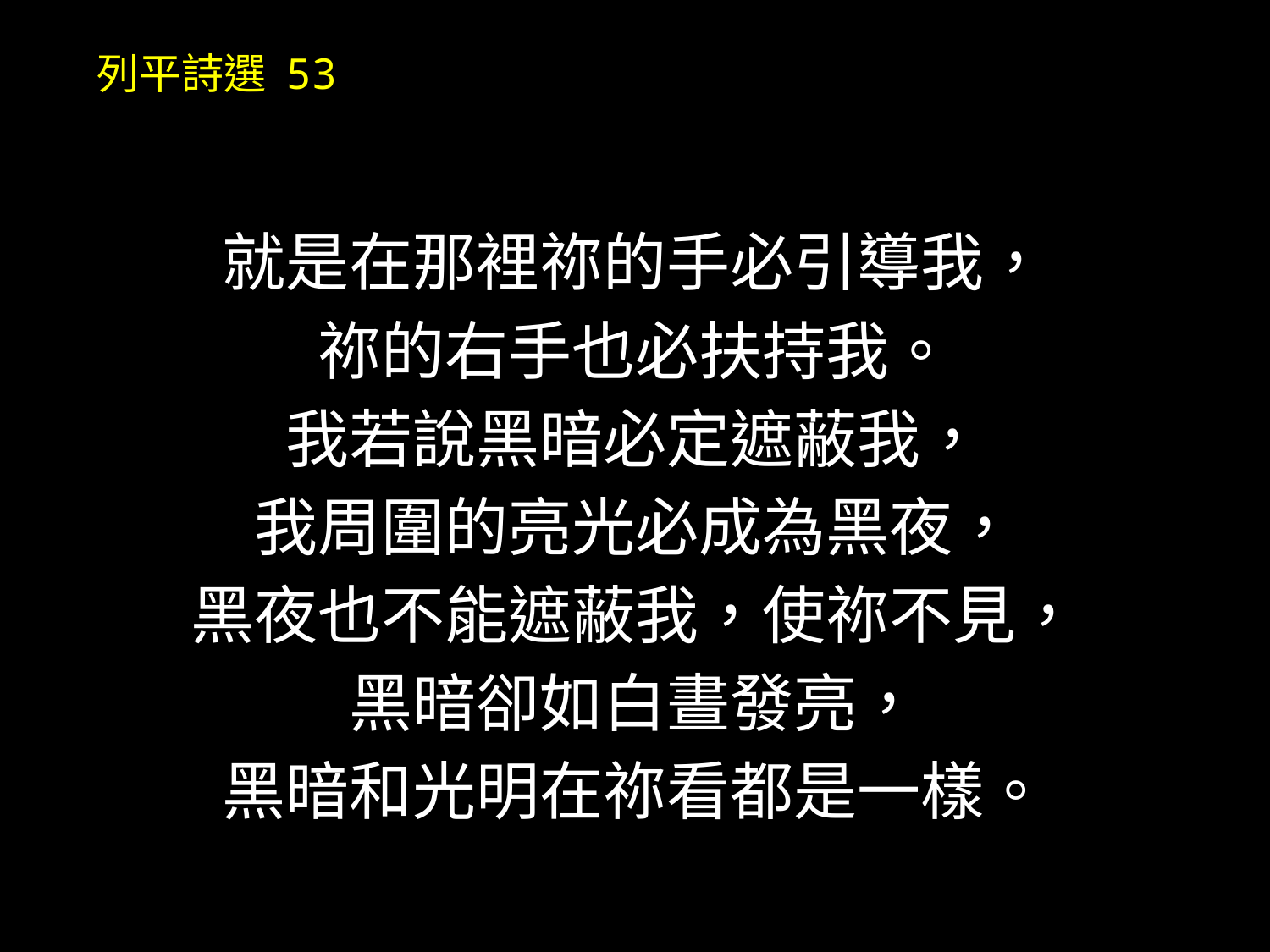

列平詩選 53
就是在那裡祢的手必引導我，
祢的右手也必扶持我。
我若說黑暗必定遮蔽我，
我周圍的亮光必成為黑夜，
黑夜也不能遮蔽我，使祢不見，
黑暗卻如白晝發亮，
黑暗和光明在祢看都是一樣。